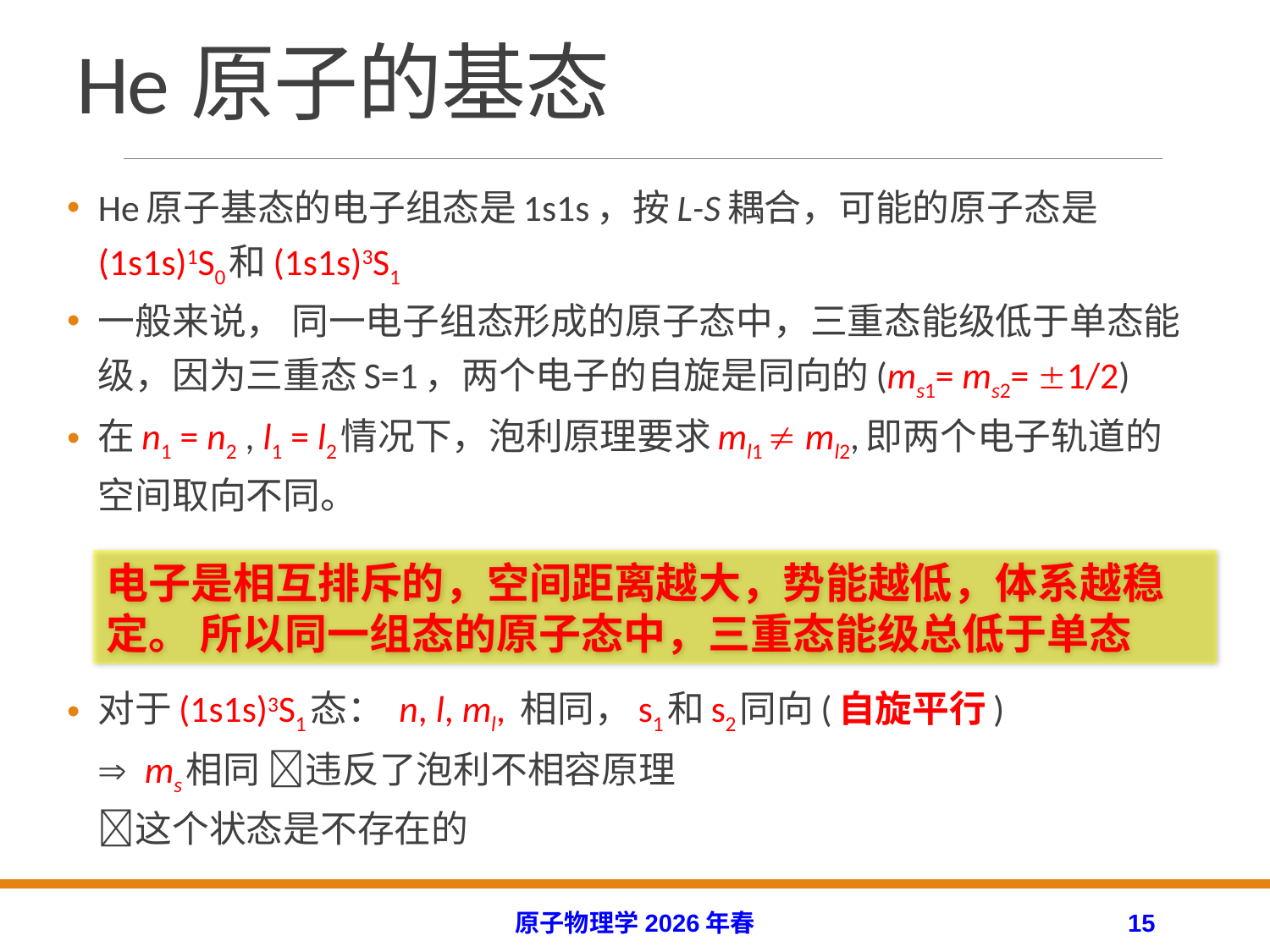

# He原子的基态
He原子基态的电子组态是1s1s，按L-S耦合，可能的原子态是(1s1s)1S0和(1s1s)3S1
一般来说， 同一电子组态形成的原子态中，三重态能级低于单态能级，因为三重态S=1，两个电子的自旋是同向的(ms1= ms2= ±1/2)
在n1 = n2 , l1 = l2情况下，泡利原理要求ml1 ≠ ml2,即两个电子轨道的空间取向不同。

对于(1s1s)3S1态： n, l, ml, 相同，s1和s2同向(自旋平行)
⇒  ms相同 ⇒违反了泡利不相容原理
⇒这个状态是不存在的
电子是相互排斥的，空间距离越大，势能越低，体系越稳定。 所以同一组态的原子态中，三重态能级总低于单态
原子物理学2026年春
15